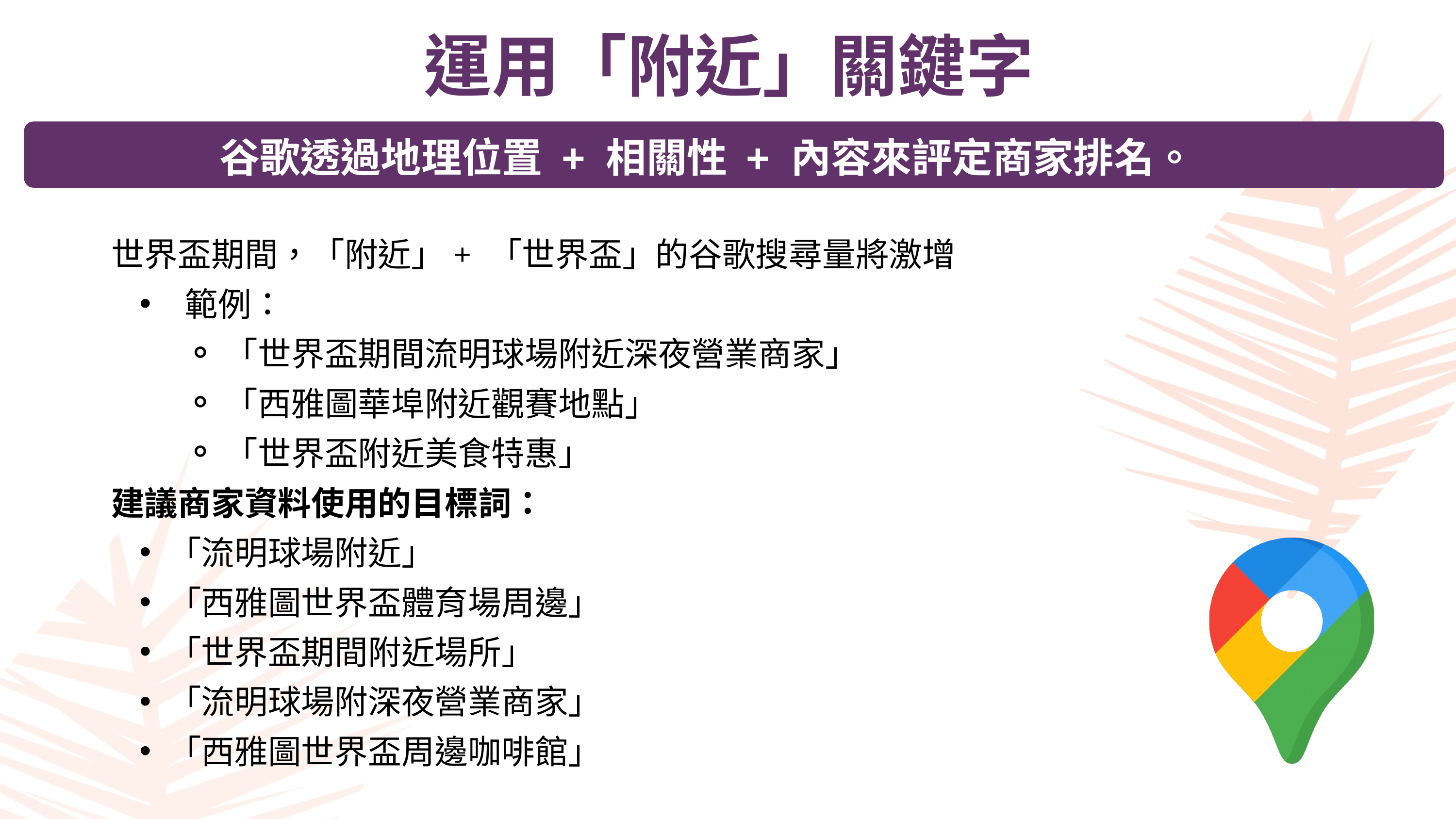

運用「附近」關鍵字

谷歌透過地理位置 + 相關性 + 內容來評定商家排名。
世界盃期間，「附近」+ 「世界盃」的谷歌搜尋量將激增
 範例：
「世界盃期間流明球場附近深夜營業商家」
「西雅圖華埠附近觀賽地點」
「世界盃附近美食特惠」
建議商家資料使用的目標詞：
「流明球場附近」
「西雅圖世界盃體育場周邊」
「世界盃期間附近場所」
「流明球場附深夜營業商家」
「西雅圖世界盃周邊咖啡館」